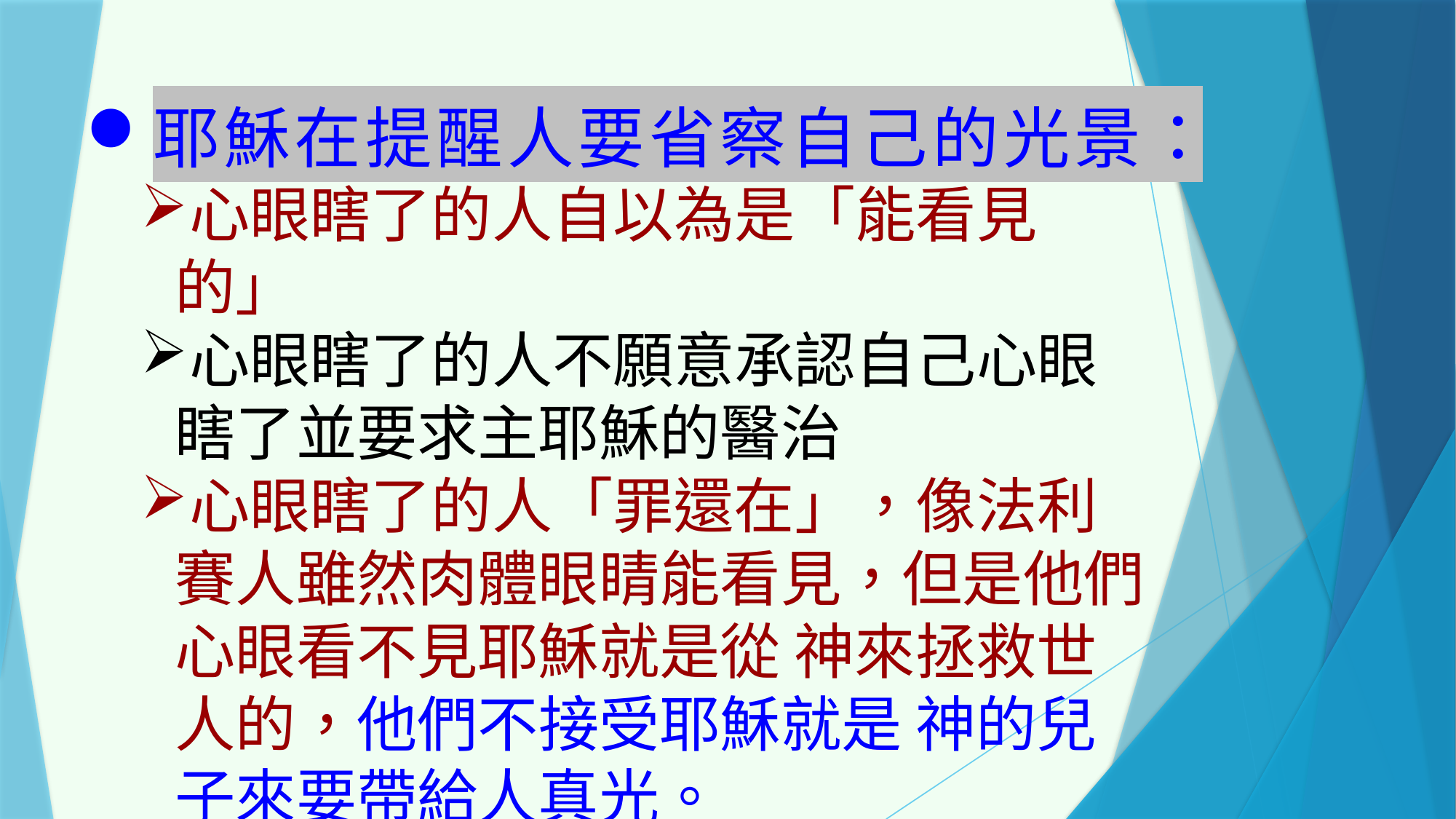

耶穌在提醒人要省察自己的光景：
心眼瞎了的人自以為是「能看見的」
心眼瞎了的人不願意承認自己心眼瞎了並要求主耶穌的醫治
心眼瞎了的人「罪還在」，像法利賽人雖然肉體眼睛能看見，但是他們心眼看不見耶穌就是從 神來拯救世人的，他們不接受耶穌就是 神的兒子來要帶給人真光。